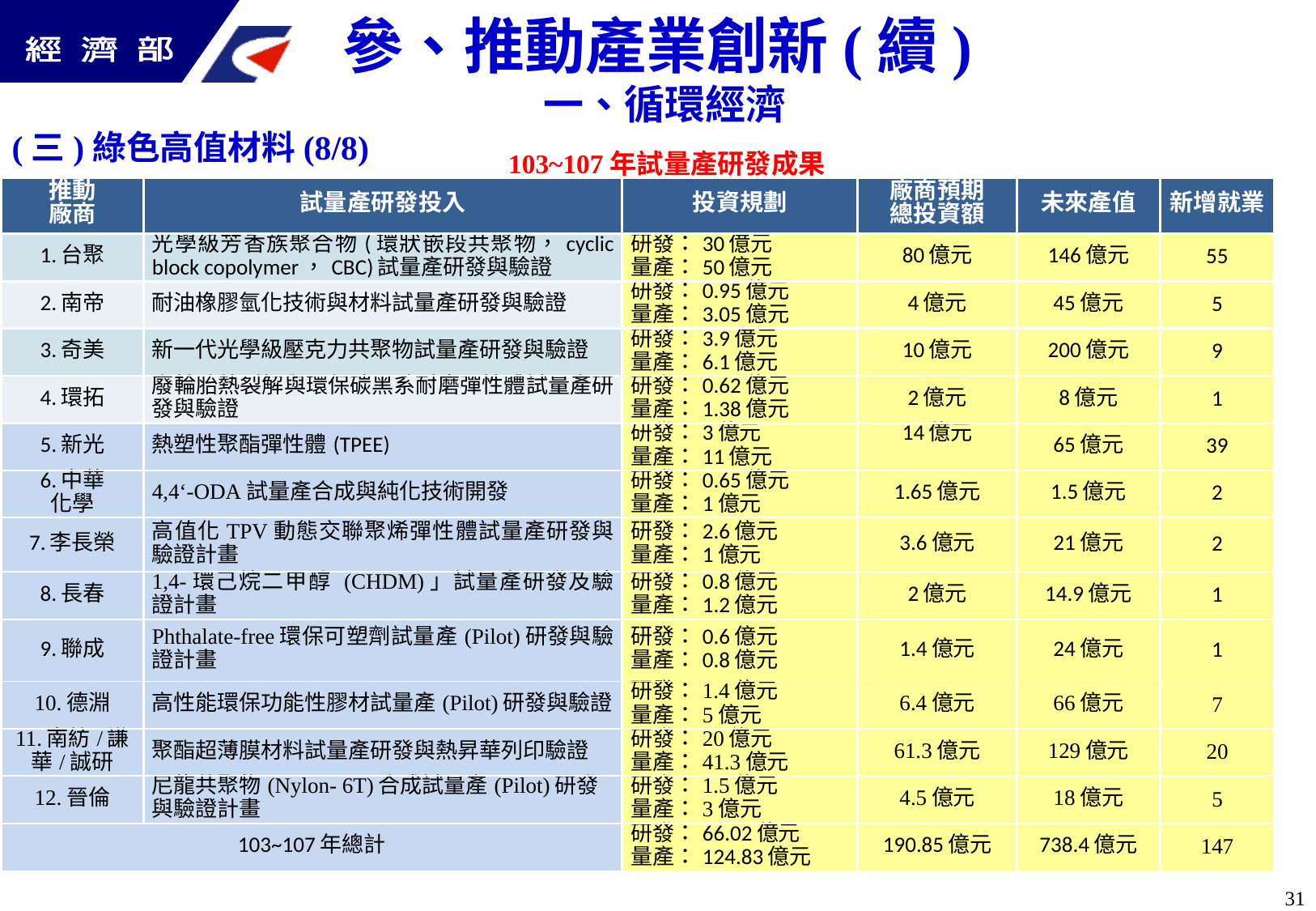

參、推動產業創新(續)
一、循環經濟
(三)綠色高值材料(8/8)
103~107年試量產研發成果
| 推動 廠商 | 試量產研發投入 | 投資規劃 | 廠商預期 總投資額 | 未來產值 | 新增就業 |
| --- | --- | --- | --- | --- | --- |
| 1.台聚 | 光學級芳香族聚合物(環狀嵌段共聚物，cyclic block copolymer，CBC)試量產研發與驗證 | 研發：30億元 量產：50億元 | 80億元 | 146億元 | 55 |
| 2.南帝 | 耐油橡膠氫化技術與材料試量產研發與驗證 | 研發：0.95億元 量產：3.05億元 | 4億元 | 45億元 | 5 |
| 3.奇美 | 新一代光學級壓克力共聚物試量產研發與驗證 | 研發：3.9億元 量產：6.1億元 | 10億元 | 200億元 | 9 |
| 4.環拓 | 廢輪胎熱裂解與環保碳黑系耐磨彈性體試量產研發與驗證 | 研發：0.62億元 量產：1.38億元 | 2億元 | 8億元 | 1 |
| 5.新光 | 熱塑性聚酯彈性體(TPEE) | 研發：3億元 量產：11億元 | 14億元 | 65億元 | 39 |
| 6.中華 化學 | 4,4‘-ODA試量產合成與純化技術開發 | 研發：0.65億元 量產：1億元 | 1.65億元 | 1.5億元 | 2 |
| 7.李長榮 | 高值化TPV動態交聯聚烯彈性體試量產研發與驗證計畫 | 研發：2.6億元 量產：1億元 | 3.6億元 | 21億元 | 2 |
| 8.長春 | 1,4-環己烷二甲醇 (CHDM)」試量產研發及驗證計畫 | 研發：0.8億元 量產：1.2億元 | 2億元 | 14.9億元 | 1 |
| 9.聯成 | Phthalate-free環保可塑劑試量產(Pilot)研發與驗證計畫 | 研發：0.6億元 量產：0.8億元 | 1.4億元 | 24億元 | 1 |
| 10.德淵 | 高性能環保功能性膠材試量產(Pilot)研發與驗證 | 研發：1.4億元 量產：5億元 | 6.4億元 | 66億元 | 7 |
| 11.南紡/謙華/誠研 | 聚酯超薄膜材料試量產研發與熱昇華列印驗證 | 研發：20億元 量產：41.3億元 | 61.3億元 | 129億元 | 20 |
| 12.晉倫 | 尼龍共聚物(Nylon- 6T)合成試量產(Pilot)研發與驗證計畫 | 研發：1.5億元 量產：3億元 | 4.5億元 | 18億元 | 5 |
| 103~107年總計 |  | 研發：66.02億元 量產：124.83億元 | 190.85億元 | 738.4億元 | 147 |